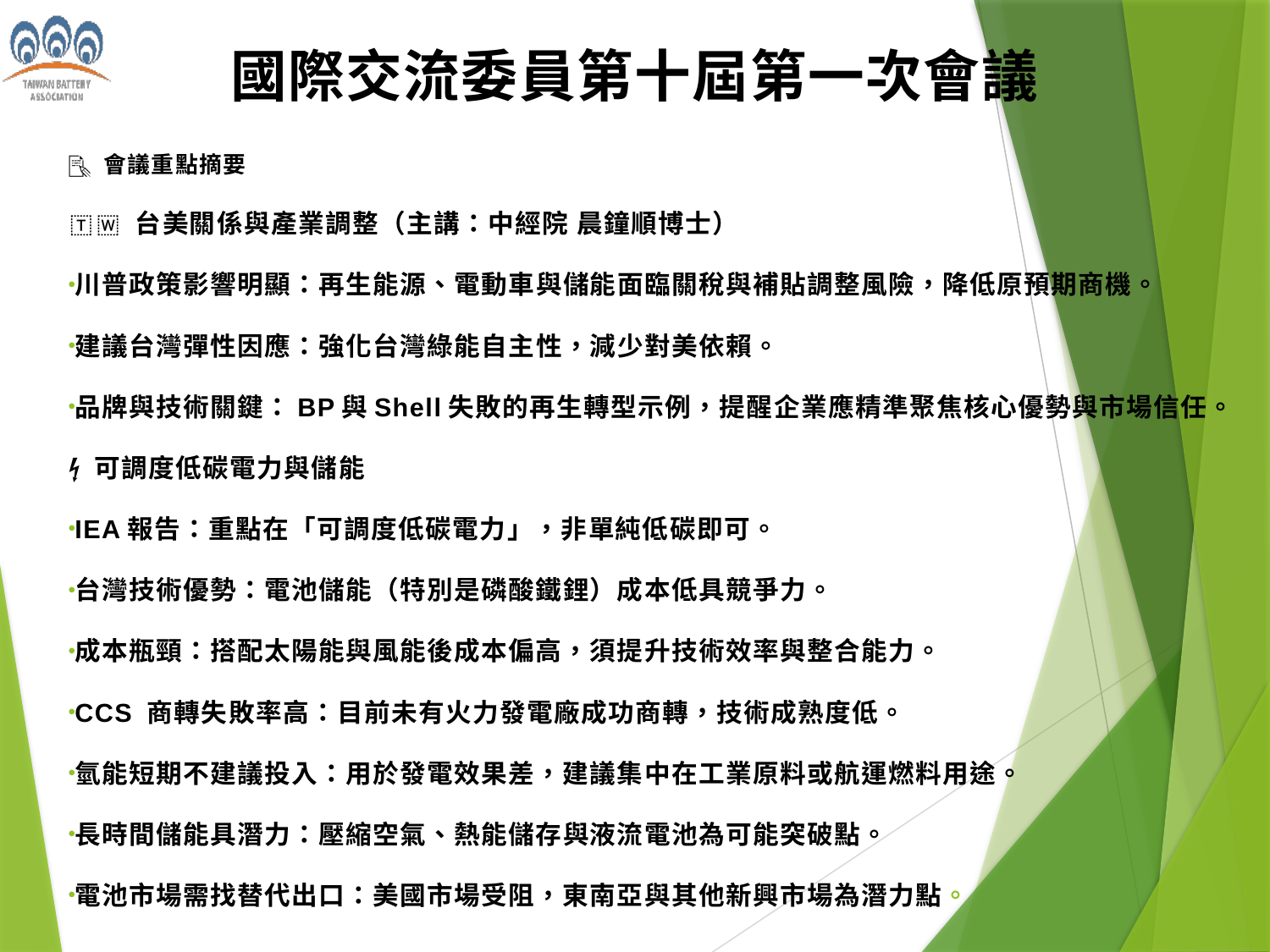

# 國際交流委員第十屆第一次會議
📝 會議重點摘要
🇹🇼 台美關係與產業調整（主講：中經院 晨鐘順博士）
川普政策影響明顯：再生能源、電動車與儲能面臨關稅與補貼調整風險，降低原預期商機。
建議台灣彈性因應：強化台灣綠能自主性，減少對美依賴。
品牌與技術關鍵：BP與Shell失敗的再生轉型示例，提醒企業應精準聚焦核心優勢與市場信任。
⚡ 可調度低碳電力與儲能
IEA報告：重點在「可調度低碳電力」，非單純低碳即可。
台灣技術優勢：電池儲能（特別是磷酸鐵鋰）成本低具競爭力。
成本瓶頸：搭配太陽能與風能後成本偏高，須提升技術效率與整合能力。
CCS 商轉失敗率高：目前未有火力發電廠成功商轉，技術成熟度低。
氫能短期不建議投入：用於發電效果差，建議集中在工業原料或航運燃料用途。
長時間儲能具潛力：壓縮空氣、熱能儲存與液流電池為可能突破點。
電池市場需找替代出口：美國市場受阻，東南亞與其他新興市場為潛力點。